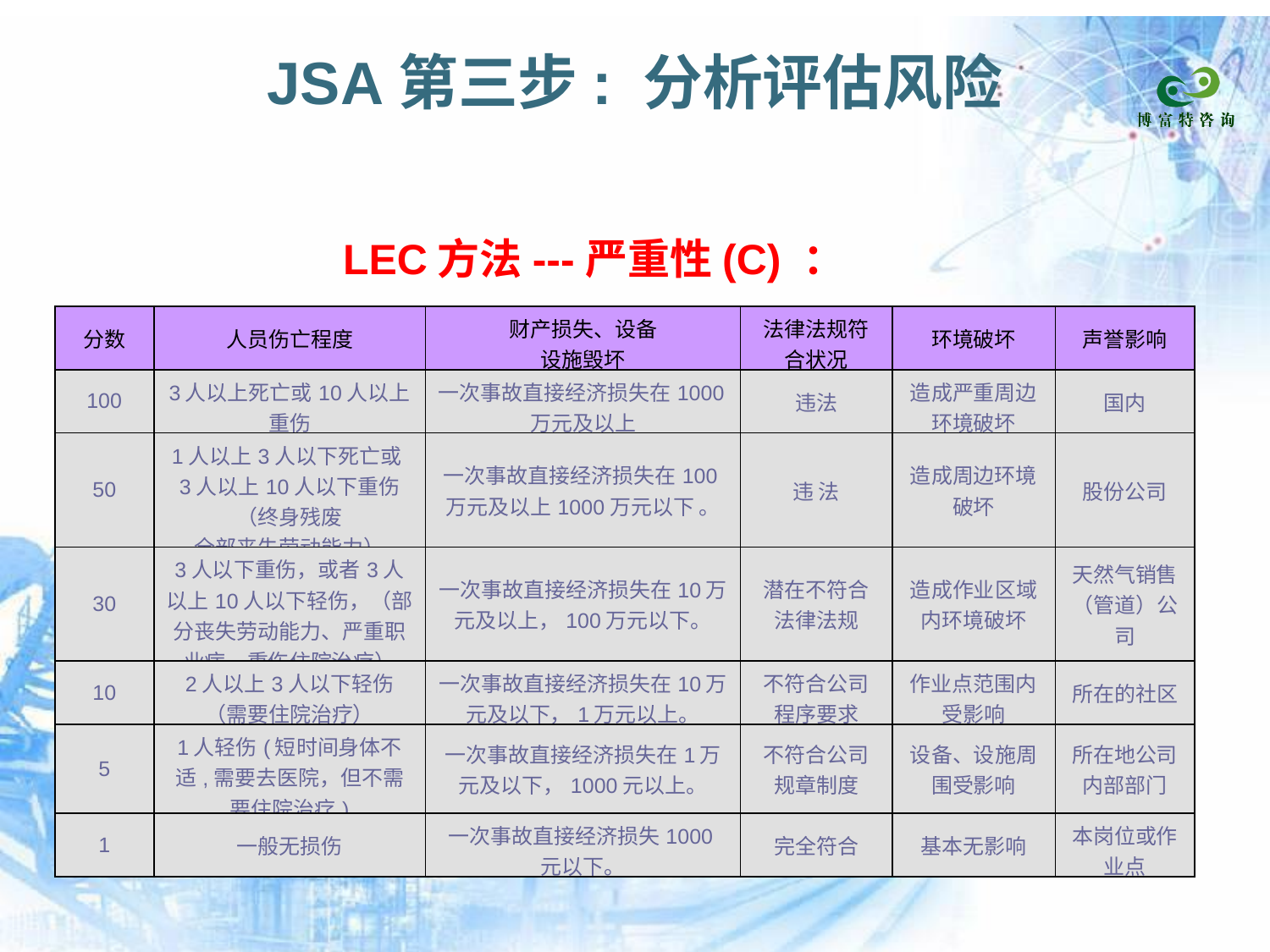

# JSA第三步: 分析评估风险
LEC方法---严重性(C) ：
| 分数 | 人员伤亡程度 | 财产损失、设备 设施毁坏 | 法律法规符合状况 | 环境破坏 | 声誉影响 |
| --- | --- | --- | --- | --- | --- |
| 100 | 3人以上死亡或10人以上重伤 | 一次事故直接经济损失在1000万元及以上 | 违法 | 造成严重周边环境破坏 | 国内 |
| 50 | 1人以上3人以下死亡或3人以上10人以下重伤（终身残废 全部丧失劳动能力） | 一次事故直接经济损失在100万元及以上1000万元以下 。 | 违 法 | 造成周边环境破坏 | 股份公司 |
| 30 | 3人以下重伤，或者3人以上10人以下轻伤，（部分丧失劳动能力、严重职业病、重伤住院治疗） | 一次事故直接经济损失在10万元及以上，100万元以下。 | 潜在不符合法律法规 | 造成作业区域内环境破坏 | 天然气销售（管道）公司 |
| 10 | 2人以上3人以下轻伤（需要住院治疗） | 一次事故直接经济损失在10万元及以下，1万元以上。 | 不符合公司程序要求 | 作业点范围内受影响 | 所在的社区 |
| 5 | 1人轻伤(短时间身体不适,需要去医院，但不需要住院治疗) | 一次事故直接经济损失在1万元及以下，1000元以上。 | 不符合公司规章制度 | 设备、设施周围受影响 | 所在地公司内部部门 |
| 1 | 一般无损伤 | 一次事故直接经济损失1000元以下。 | 完全符合 | 基本无影响 | 本岗位或作业点 |